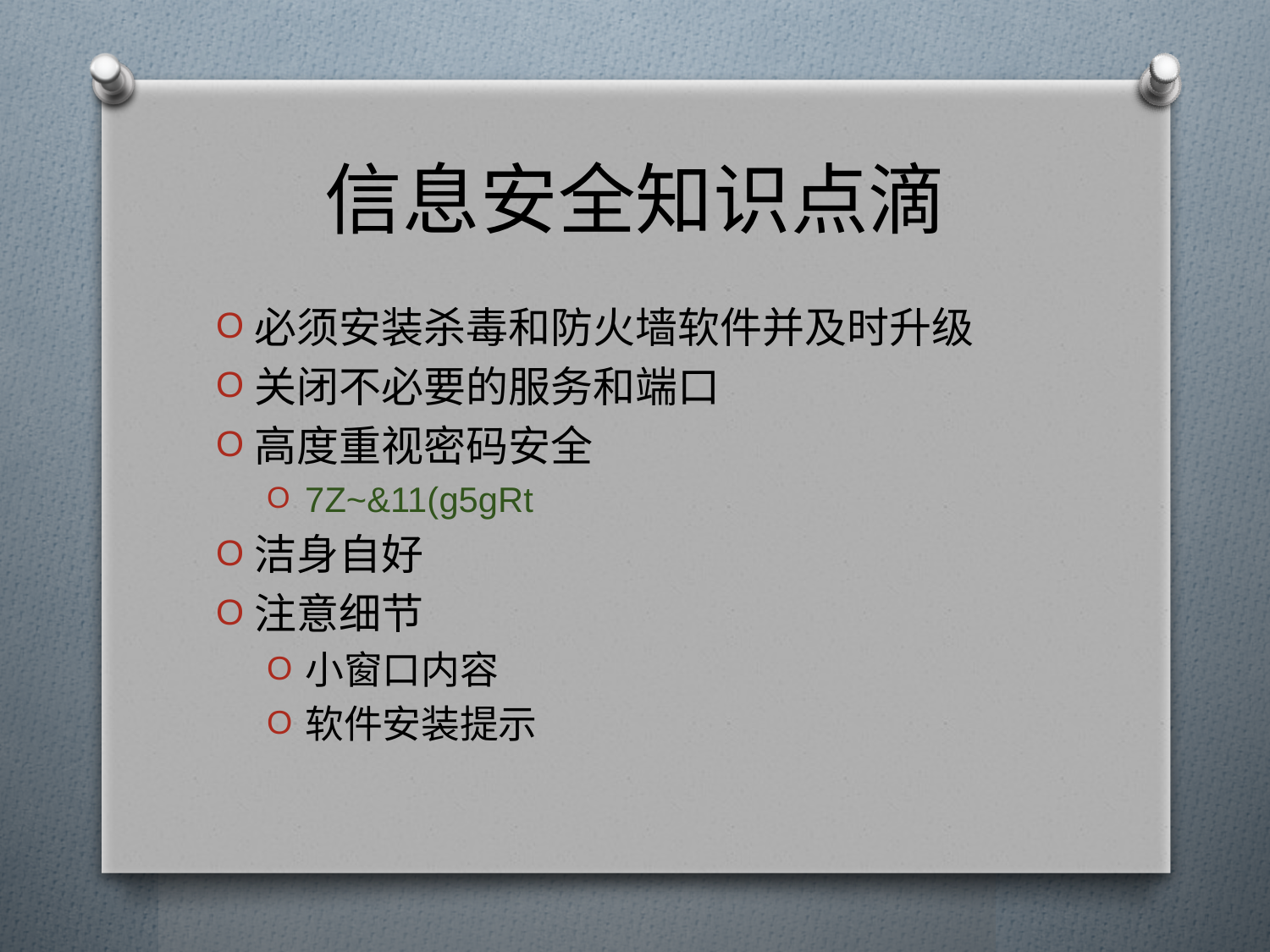

# 信息安全知识点滴
必须安装杀毒和防火墙软件并及时升级
关闭不必要的服务和端口
高度重视密码安全
7Z~&11(g5gRt
洁身自好
注意细节
小窗口内容
软件安装提示